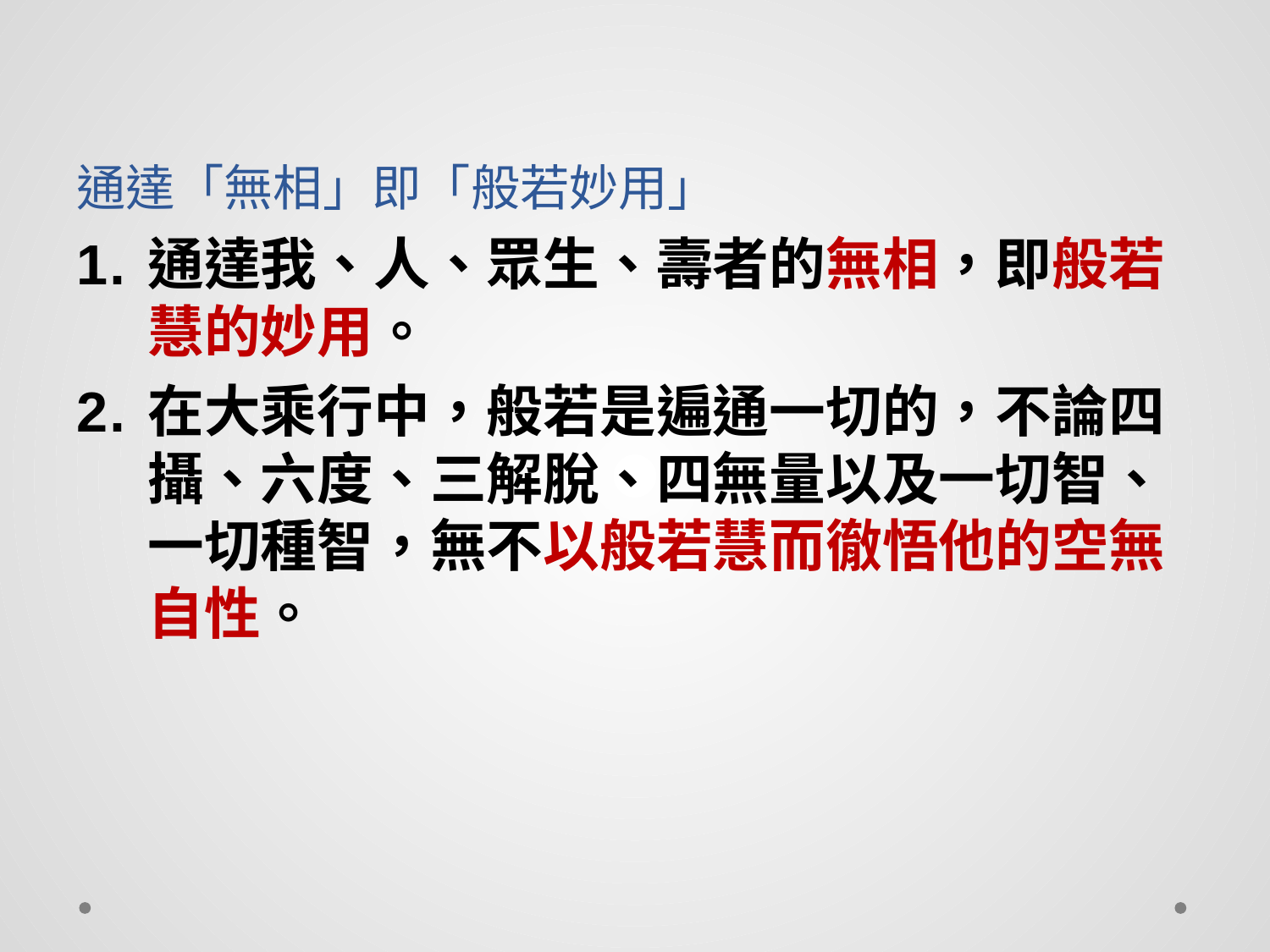

# 通達「無相」即「般若妙用」
通達我、人、眾生、壽者的無相，即般若慧的妙用。
在大乘行中，般若是遍通一切的，不論四攝、六度、三解脫、四無量以及一切智、一切種智，無不以般若慧而徹悟他的空無自性。